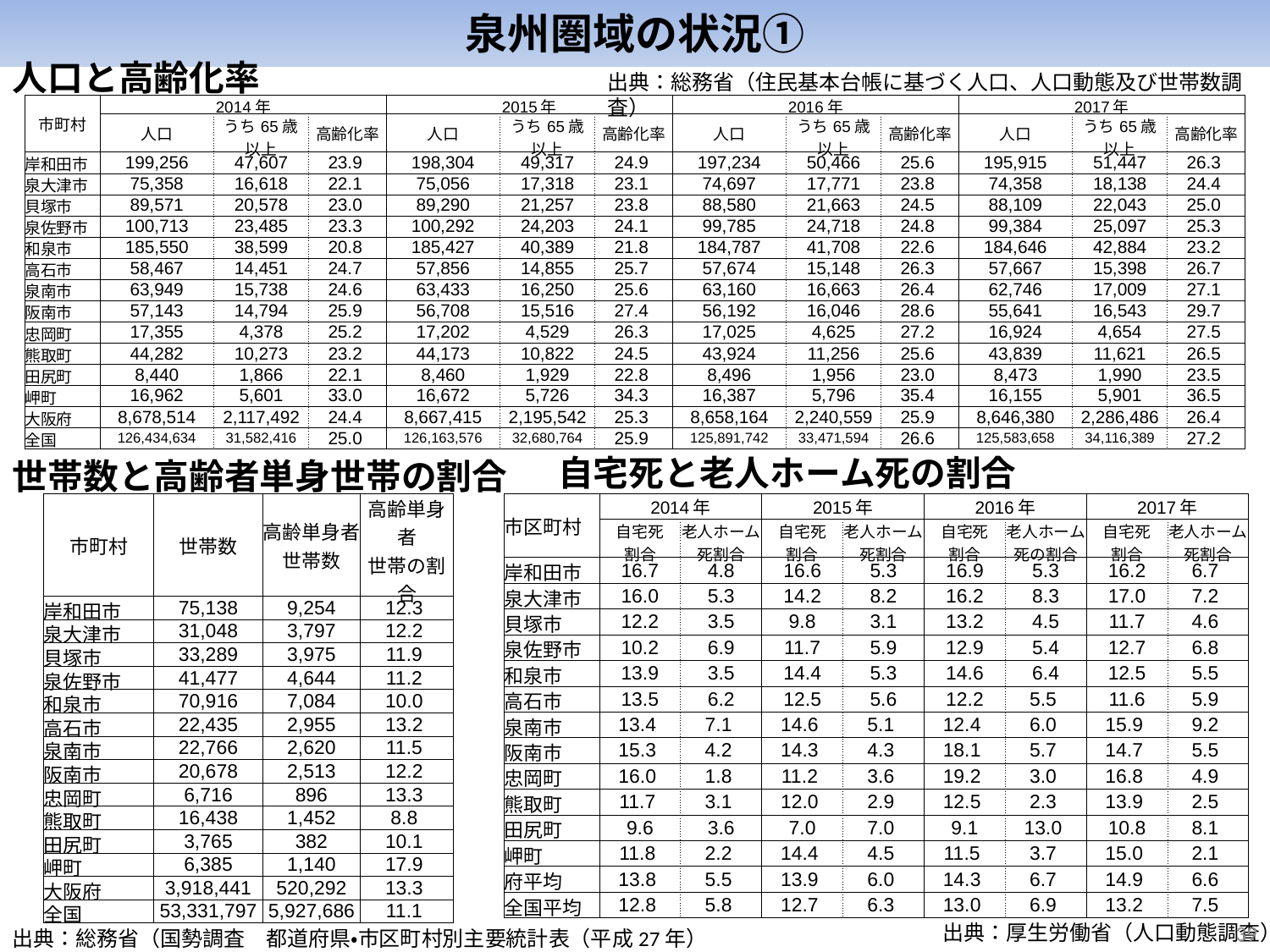

泉州圏域の状況①
人口と高齢化率
出典：総務省（住民基本台帳に基づく人口、人口動態及び世帯数調査）
| 市町村 | 2014年 |  |  | 2015年 |  |  | 2016年 |  |  | 2017年 |  |  |
| --- | --- | --- | --- | --- | --- | --- | --- | --- | --- | --- | --- | --- |
|  | 人口 | うち65歳 以上 | 高齢化率 | 人口 | うち65歳 以上 | 高齢化率 | 人口 | うち65歳 以上 | 高齢化率 | 人口 | うち65歳 以上 | 高齢化率 |
| 岸和田市 | 199,256 | 47,607 | 23.9 | 198,304 | 49,317 | 24.9 | 197,234 | 50,466 | 25.6 | 195,915 | 51,447 | 26.3 |
| 泉大津市 | 75,358 | 16,618 | 22.1 | 75,056 | 17,318 | 23.1 | 74,697 | 17,771 | 23.8 | 74,358 | 18,138 | 24.4 |
| 貝塚市 | 89,571 | 20,578 | 23.0 | 89,290 | 21,257 | 23.8 | 88,580 | 21,663 | 24.5 | 88,109 | 22,043 | 25.0 |
| 泉佐野市 | 100,713 | 23,485 | 23.3 | 100,292 | 24,203 | 24.1 | 99,785 | 24,718 | 24.8 | 99,384 | 25,097 | 25.3 |
| 和泉市 | 185,550 | 38,599 | 20.8 | 185,427 | 40,389 | 21.8 | 184,787 | 41,708 | 22.6 | 184,646 | 42,884 | 23.2 |
| 高石市 | 58,467 | 14,451 | 24.7 | 57,856 | 14,855 | 25.7 | 57,674 | 15,148 | 26.3 | 57,667 | 15,398 | 26.7 |
| 泉南市 | 63,949 | 15,738 | 24.6 | 63,433 | 16,250 | 25.6 | 63,160 | 16,663 | 26.4 | 62,746 | 17,009 | 27.1 |
| 阪南市 | 57,143 | 14,794 | 25.9 | 56,708 | 15,516 | 27.4 | 56,192 | 16,046 | 28.6 | 55,641 | 16,543 | 29.7 |
| 忠岡町 | 17,355 | 4,378 | 25.2 | 17,202 | 4,529 | 26.3 | 17,025 | 4,625 | 27.2 | 16,924 | 4,654 | 27.5 |
| 熊取町 | 44,282 | 10,273 | 23.2 | 44,173 | 10,822 | 24.5 | 43,924 | 11,256 | 25.6 | 43,839 | 11,621 | 26.5 |
| 田尻町 | 8,440 | 1,866 | 22.1 | 8,460 | 1,929 | 22.8 | 8,496 | 1,956 | 23.0 | 8,473 | 1,990 | 23.5 |
| 岬町 | 16,962 | 5,601 | 33.0 | 16,672 | 5,726 | 34.3 | 16,387 | 5,796 | 35.4 | 16,155 | 5,901 | 36.5 |
| 大阪府 | 8,678,514 | 2,117,492 | 24.4 | 8,667,415 | 2,195,542 | 25.3 | 8,658,164 | 2,240,559 | 25.9 | 8,646,380 | 2,286,486 | 26.4 |
| 全国 | 126,434,634 | 31,582,416 | 25.0 | 126,163,576 | 32,680,764 | 25.9 | 125,891,742 | 33,471,594 | 26.6 | 125,583,658 | 34,116,389 | 27.2 |
自宅死と老人ホーム死の割合
世帯数と高齢者単身世帯の割合
| 市区町村 | 2014年 |  | 2015年 |  | 2016年 |  | 2017年 |  |
| --- | --- | --- | --- | --- | --- | --- | --- | --- |
|  | 自宅死 割合 | 老人ホーム死割合 | 自宅死 割合 | 老人ホーム死割合 | 自宅死 割合 | 老人ホーム死の割合 | 自宅死 割合 | 老人ホーム死割合 |
| 岸和田市 | 16.7 | 4.8 | 16.6 | 5.3 | 16.9 | 5.3 | 16.2 | 6.7 |
| 泉大津市 | 16.0 | 5.3 | 14.2 | 8.2 | 16.2 | 8.3 | 17.0 | 7.2 |
| 貝塚市 | 12.2 | 3.5 | 9.8 | 3.1 | 13.2 | 4.5 | 11.7 | 4.6 |
| 泉佐野市 | 10.2 | 6.9 | 11.7 | 5.9 | 12.9 | 5.4 | 12.7 | 6.8 |
| 和泉市 | 13.9 | 3.5 | 14.4 | 5.3 | 14.6 | 6.4 | 12.5 | 5.5 |
| 高石市 | 13.5 | 6.2 | 12.5 | 5.6 | 12.2 | 5.5 | 11.6 | 5.9 |
| 泉南市 | 13.4 | 7.1 | 14.6 | 5.1 | 12.4 | 6.0 | 15.9 | 9.2 |
| 阪南市 | 15.3 | 4.2 | 14.3 | 4.3 | 18.1 | 5.7 | 14.7 | 5.5 |
| 忠岡町 | 16.0 | 1.8 | 11.2 | 3.6 | 19.2 | 3.0 | 16.8 | 4.9 |
| 熊取町 | 11.7 | 3.1 | 12.0 | 2.9 | 12.5 | 2.3 | 13.9 | 2.5 |
| 田尻町 | 9.6 | 3.6 | 7.0 | 7.0 | 9.1 | 13.0 | 10.8 | 8.1 |
| 岬町 | 11.8 | 2.2 | 14.4 | 4.5 | 11.5 | 3.7 | 15.0 | 2.1 |
| 府平均 | 13.8 | 5.5 | 13.9 | 6.0 | 14.3 | 6.7 | 14.9 | 6.6 |
| 全国平均 | 12.8 | 5.8 | 12.7 | 6.3 | 13.0 | 6.9 | 13.2 | 7.5 |
| 市町村 | 世帯数 | 高齢単身者世帯数 | 高齢単身者 世帯の割合 |
| --- | --- | --- | --- |
| 岸和田市 | 75,138 | 9,254 | 12.3 |
| 泉大津市 | 31,048 | 3,797 | 12.2 |
| 貝塚市 | 33,289 | 3,975 | 11.9 |
| 泉佐野市 | 41,477 | 4,644 | 11.2 |
| 和泉市 | 70,916 | 7,084 | 10.0 |
| 高石市 | 22,435 | 2,955 | 13.2 |
| 泉南市 | 22,766 | 2,620 | 11.5 |
| 阪南市 | 20,678 | 2,513 | 12.2 |
| 忠岡町 | 6,716 | 896 | 13.3 |
| 熊取町 | 16,438 | 1,452 | 8.8 |
| 田尻町 | 3,765 | 382 | 10.1 |
| 岬町 | 6,385 | 1,140 | 17.9 |
| 大阪府 | 3,918,441 | 520,292 | 13.3 |
| 全国 | 53,331,797 | 5,927,686 | 11.1 |
39
出典：厚生労働省（人口動態調査）
出典：総務省（国勢調査　都道府県・市区町村別主要統計表（平成27年）